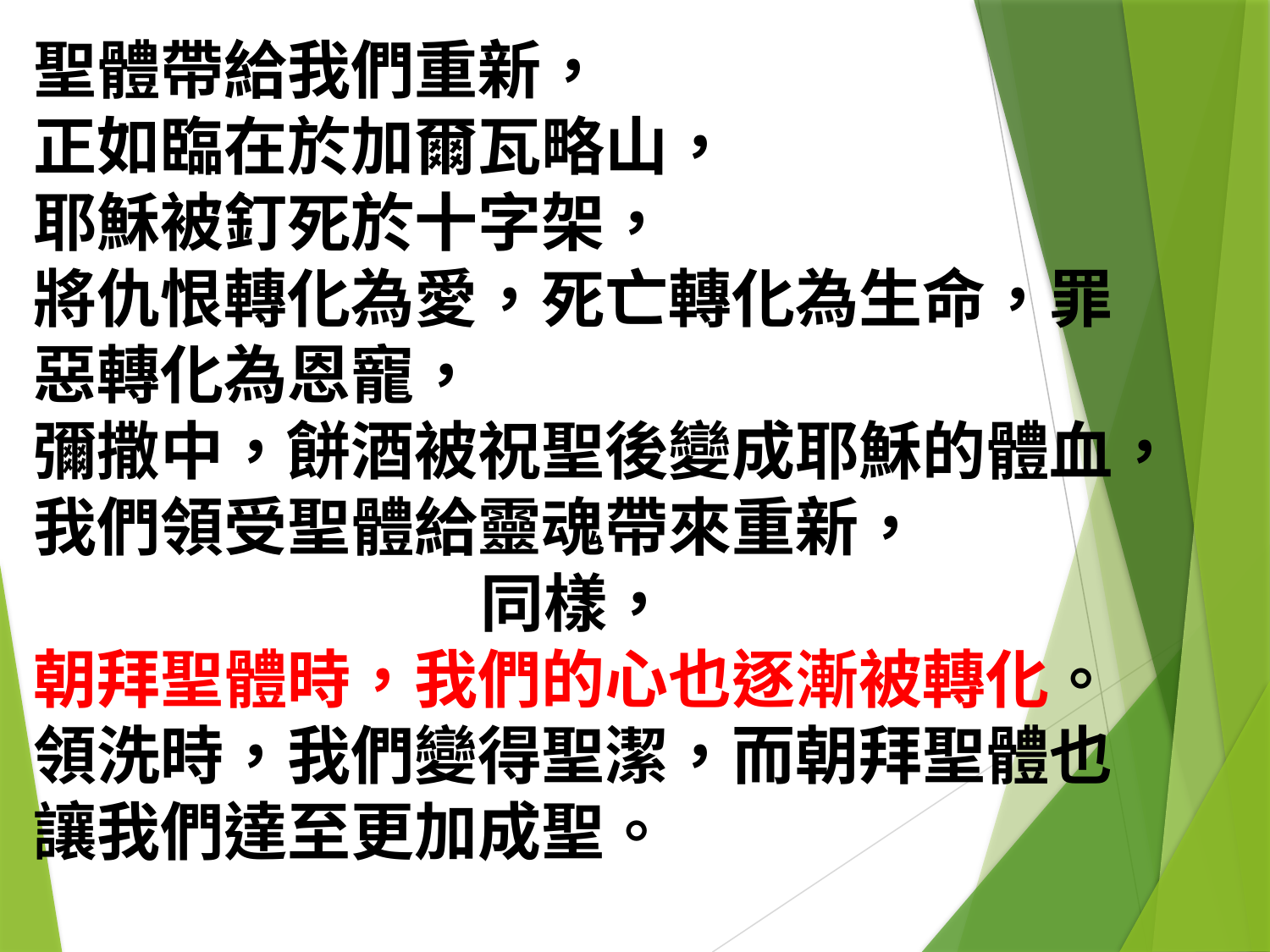

聖體帶給我們重新，
正如臨在於加爾瓦略山，
耶穌被釘死於十字架，
將仇恨轉化為愛，死亡轉化為生命，罪惡轉化為恩寵，
彌撒中，餅酒被祝聖後變成耶穌的體血，我們領受聖體給靈魂帶來重新，
同樣，
朝拜聖體時，我們的心也逐漸被轉化。領洗時，我們變得聖潔，而朝拜聖體也讓我們達至更加成聖。